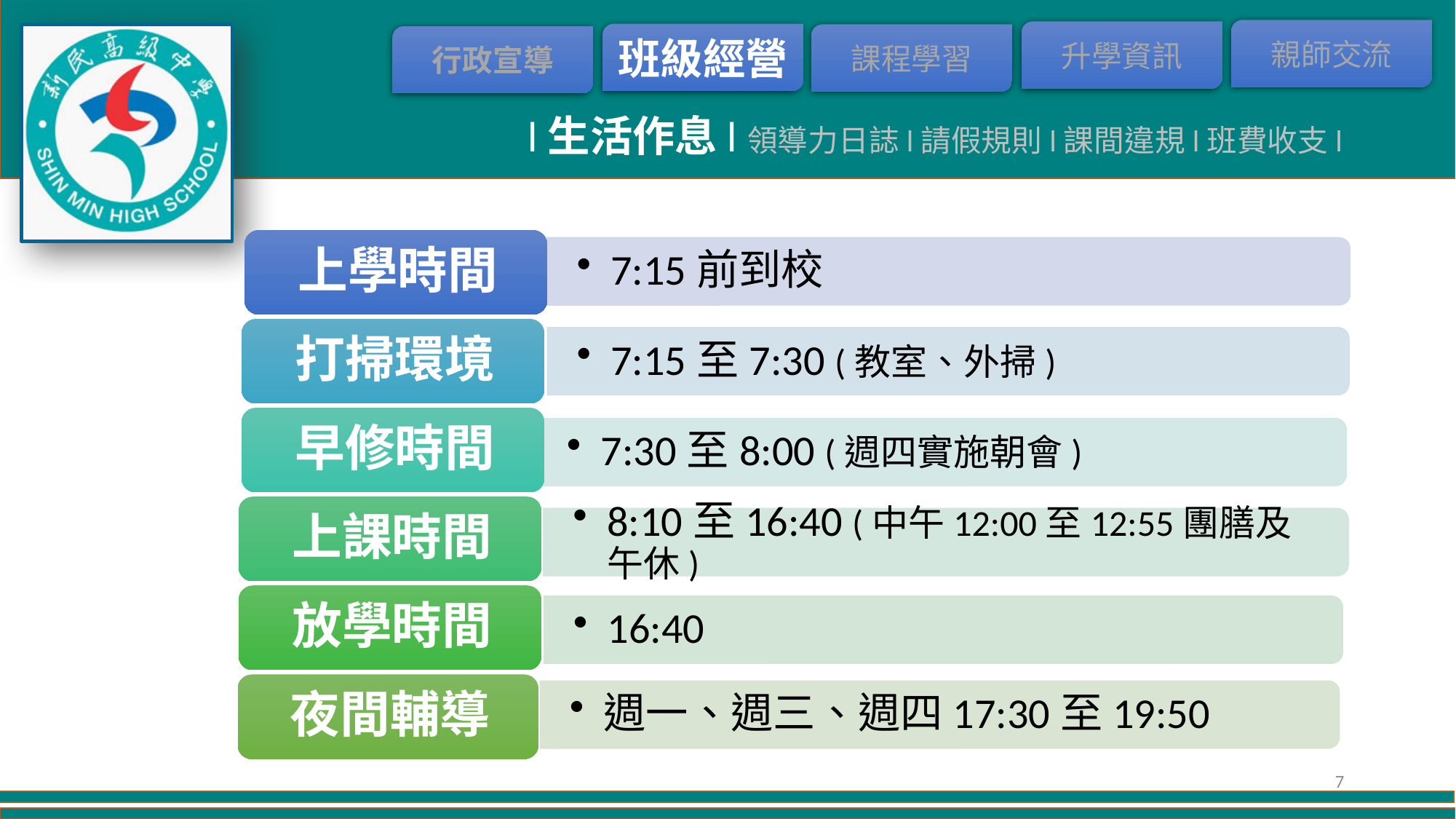

l生活作息l領導力日誌l請假規則l課間違規l班費收支l
7:15前到校
上學時間
7:15至7:30 (教室、外掃)
打掃環境
7:30至8:00 (週四實施朝會)
早修時間
8:10至16:40 (中午12:00至12:55團膳及午休)
上課時間
16:40
放學時間
週一、週三、週四17:30至19:50
夜間輔導
7